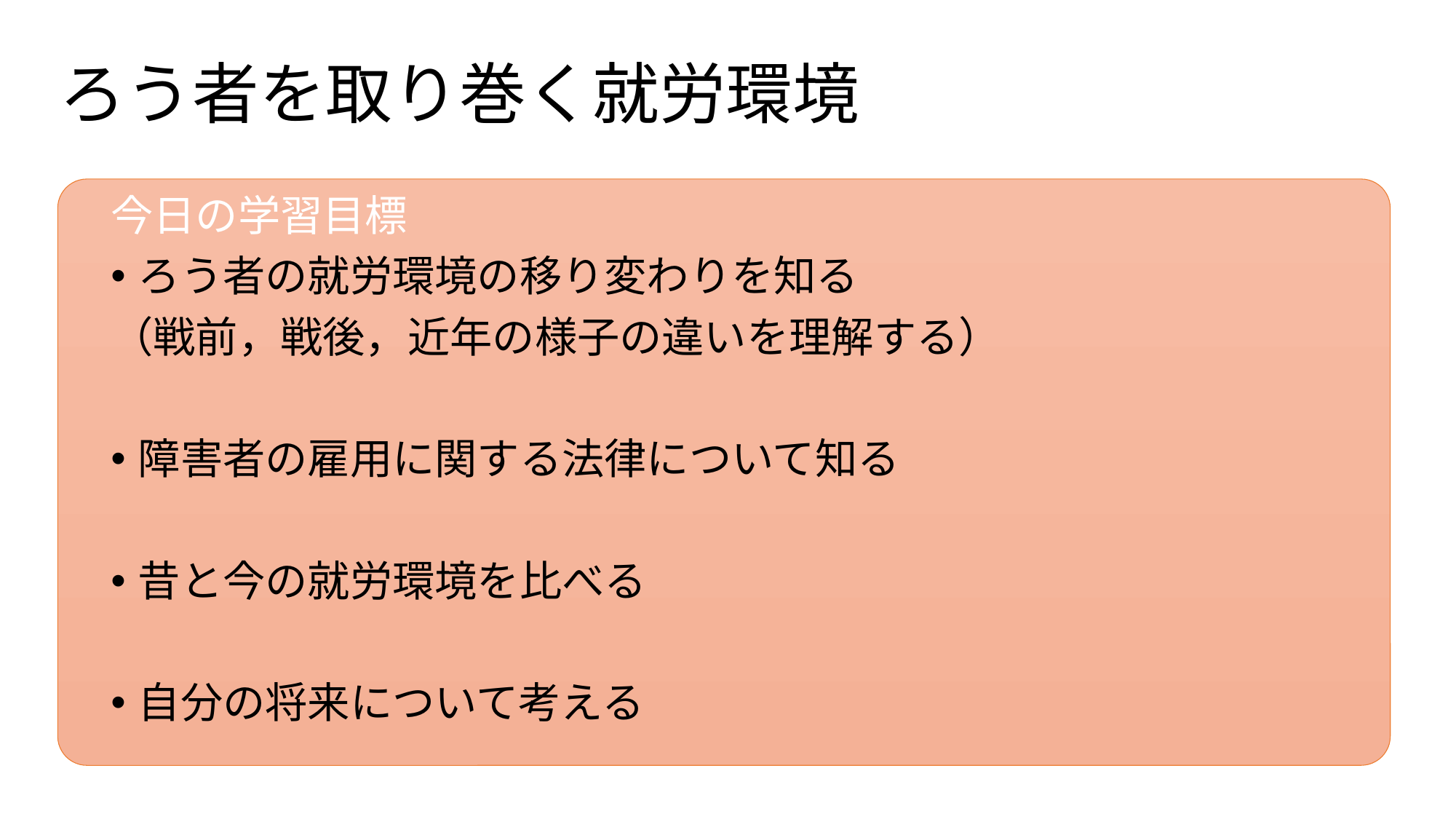

# ろう者を取り巻く就労環境

今日の学習目標
ろう者の就労環境の移り変わりを知る
（戦前，戦後，近年の様子の違いを理解する）

障害者の雇用に関する法律について知る

昔と今の就労環境を比べる

自分の将来について考える